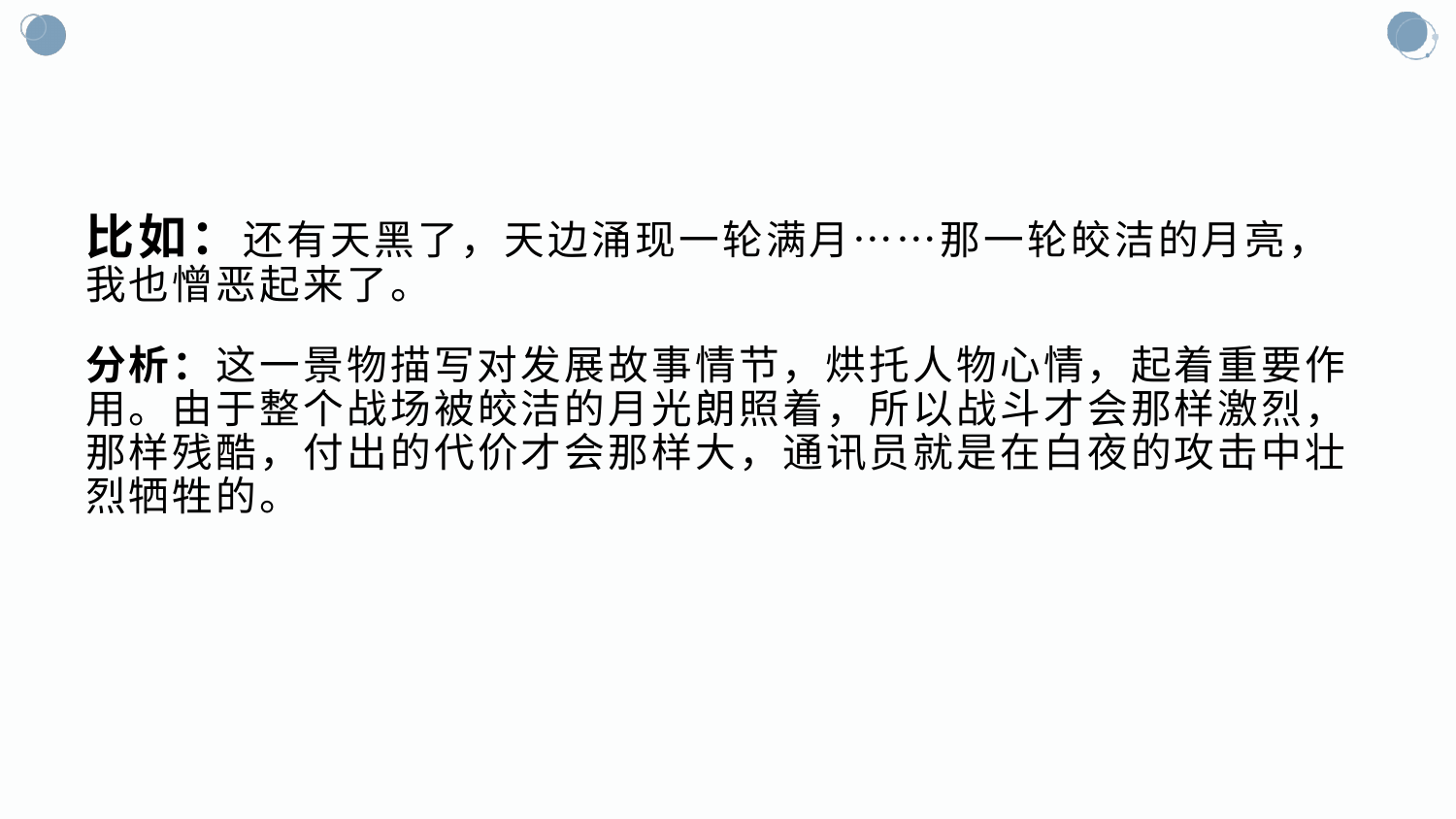

# 比如：还有天黑了，天边涌现一轮满月……那一轮皎洁的月亮，我也憎恶起来了。
分析：这一景物描写对发展故事情节，烘托人物心情，起着重要作用。由于整个战场被皎洁的月光朗照着，所以战斗才会那样激烈，那样残酷，付出的代价才会那样大，通讯员就是在白夜的攻击中壮烈牺牲的。